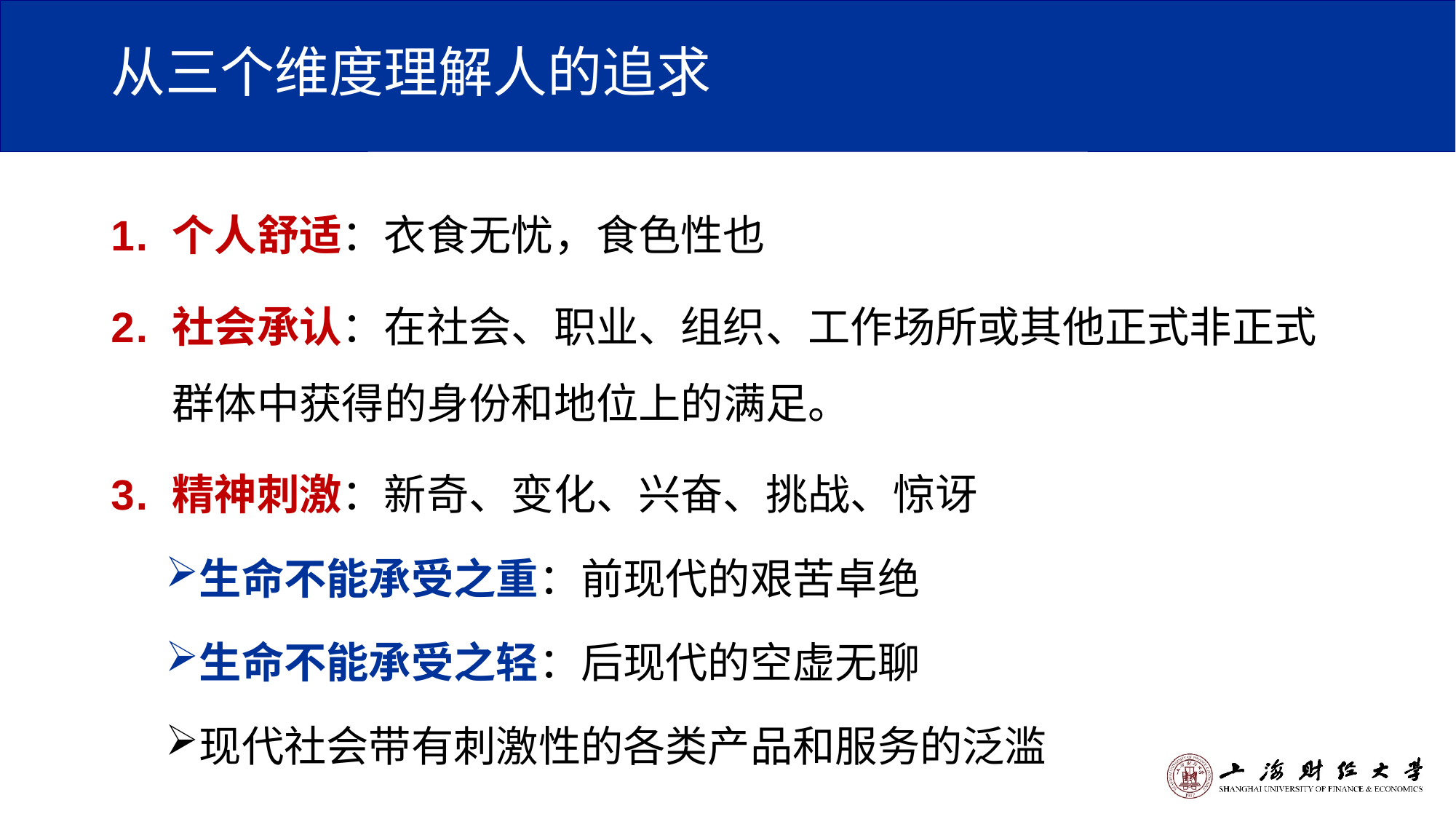

# 从三个维度理解人的追求
个人舒适：衣食无忧，食色性也
社会承认：在社会、职业、组织、工作场所或其他正式非正式群体中获得的身份和地位上的满足。
精神刺激：新奇、变化、兴奋、挑战、惊讶
生命不能承受之重：前现代的艰苦卓绝
生命不能承受之轻：后现代的空虚无聊
现代社会带有刺激性的各类产品和服务的泛滥